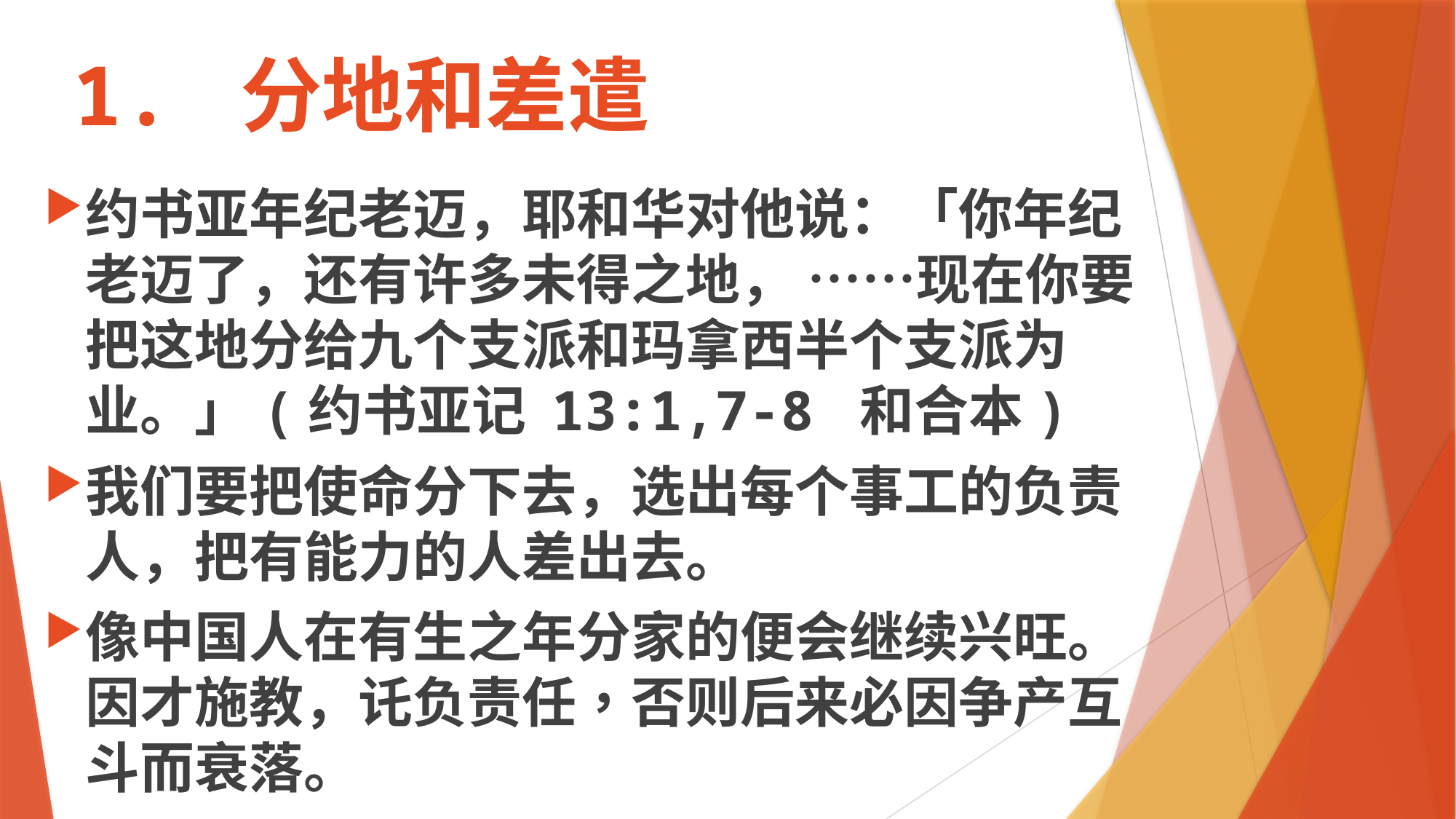

# 1. 分地和差遣
约书亚年纪老迈，耶和华对他说：「你年纪老迈了，还有许多未得之地， ……现在你要把这地分给九个支派和玛拿西半个支派为业。」(约书亚记 13:1,7-8 和合本)
我们要把使命分下去，选出每个事工的负责人，把有能力的人差出去。
像中国人在有生之年分家的便会继续兴旺。因才施教，讬负责任，否则后来必因争产互斗而衰落。